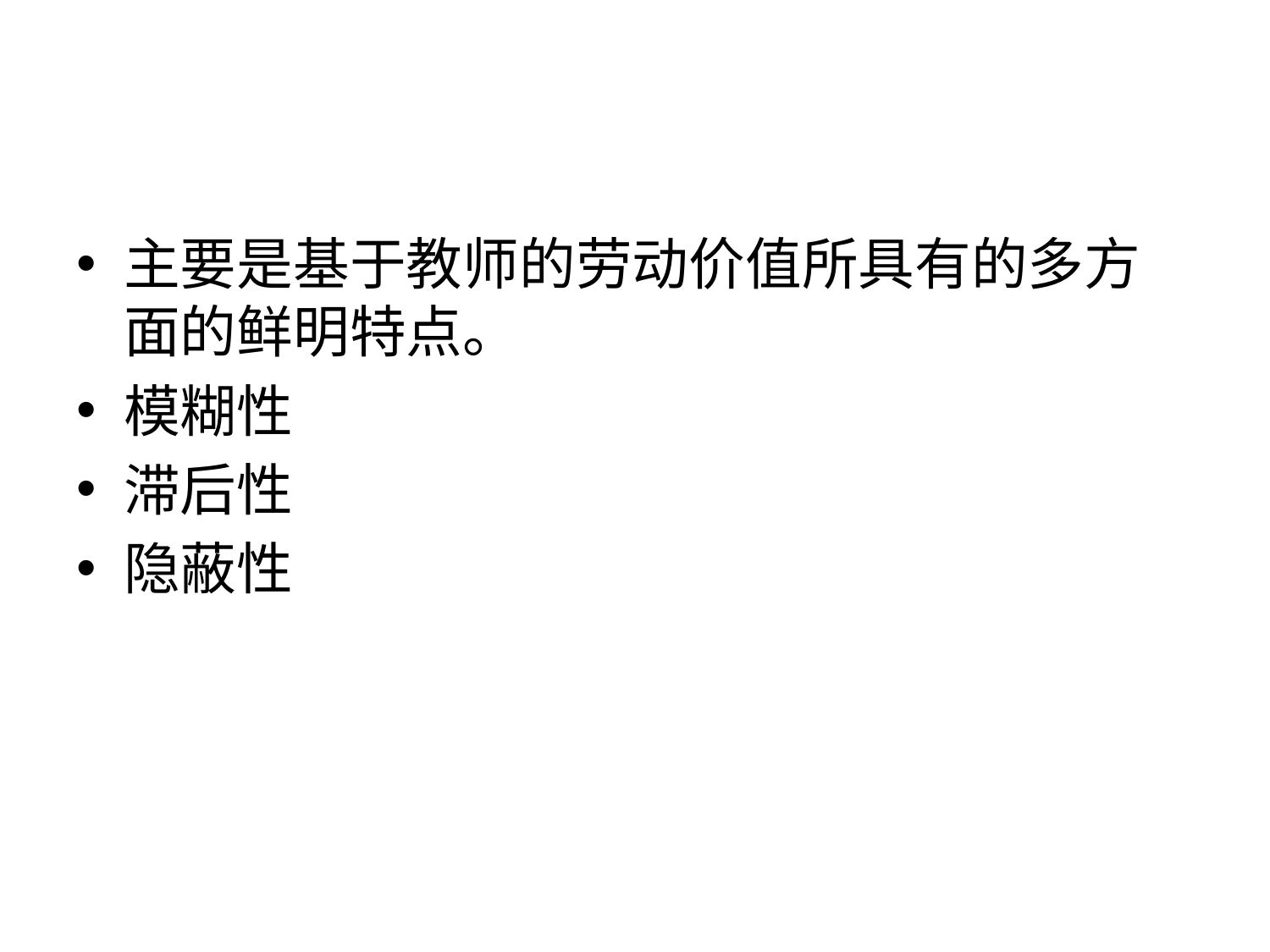

#
主要是基于教师的劳动价值所具有的多方面的鲜明特点。
模糊性
滞后性
隐蔽性